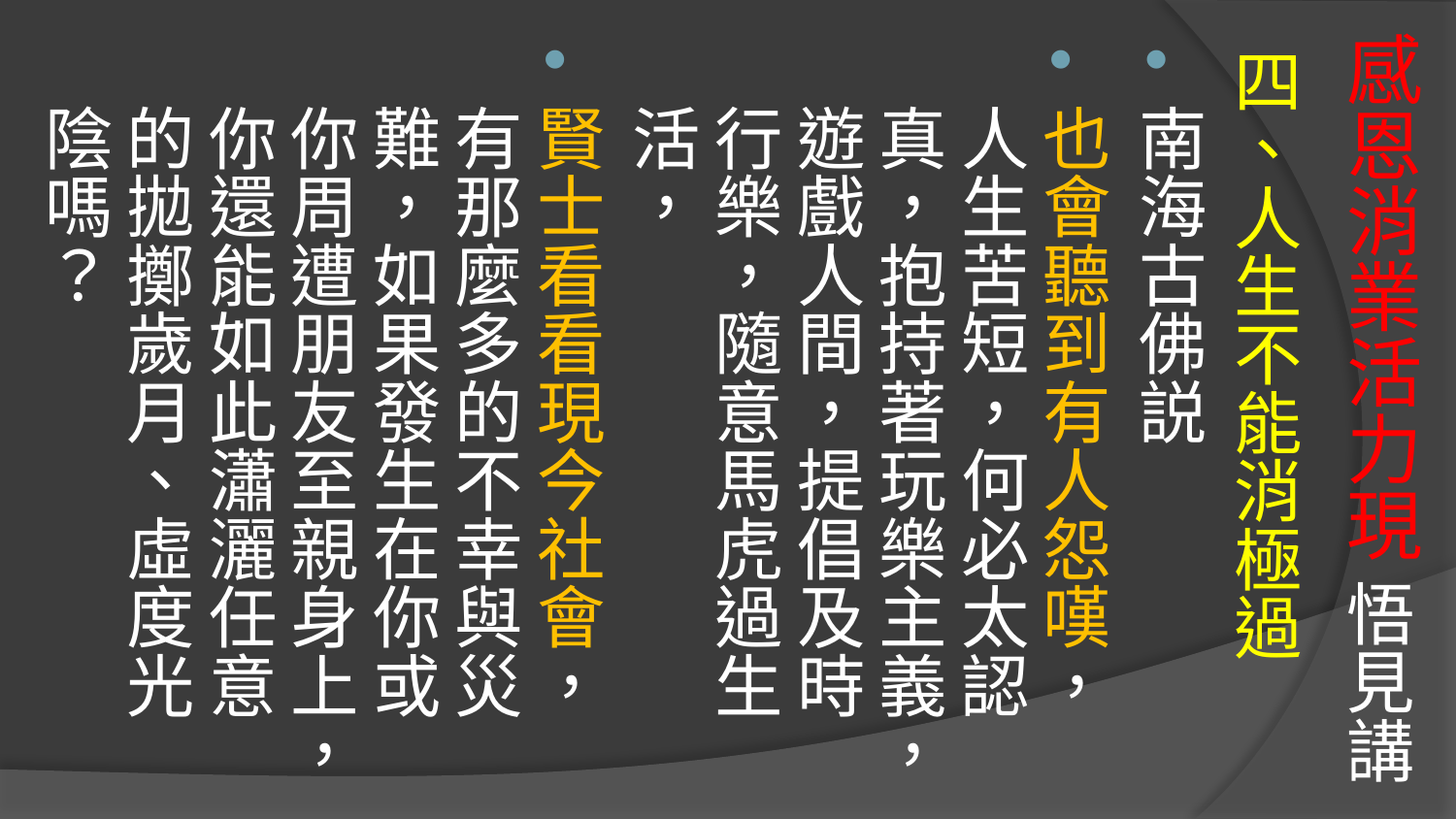

# 感恩消業活力現 悟見講
四、人生不能消極過
南海古佛説
也會聽到有人怨嘆，人生苦短，何必太認真，抱持著玩樂主義，遊戲人間，提倡及時行樂，隨意馬虎過生活，
賢士看看現今社會，有那麼多的不幸與災難，如果發生在你或你周遭朋友至親身上，你還能如此瀟灑任意的拋擲歲月、虛度光陰嗎？